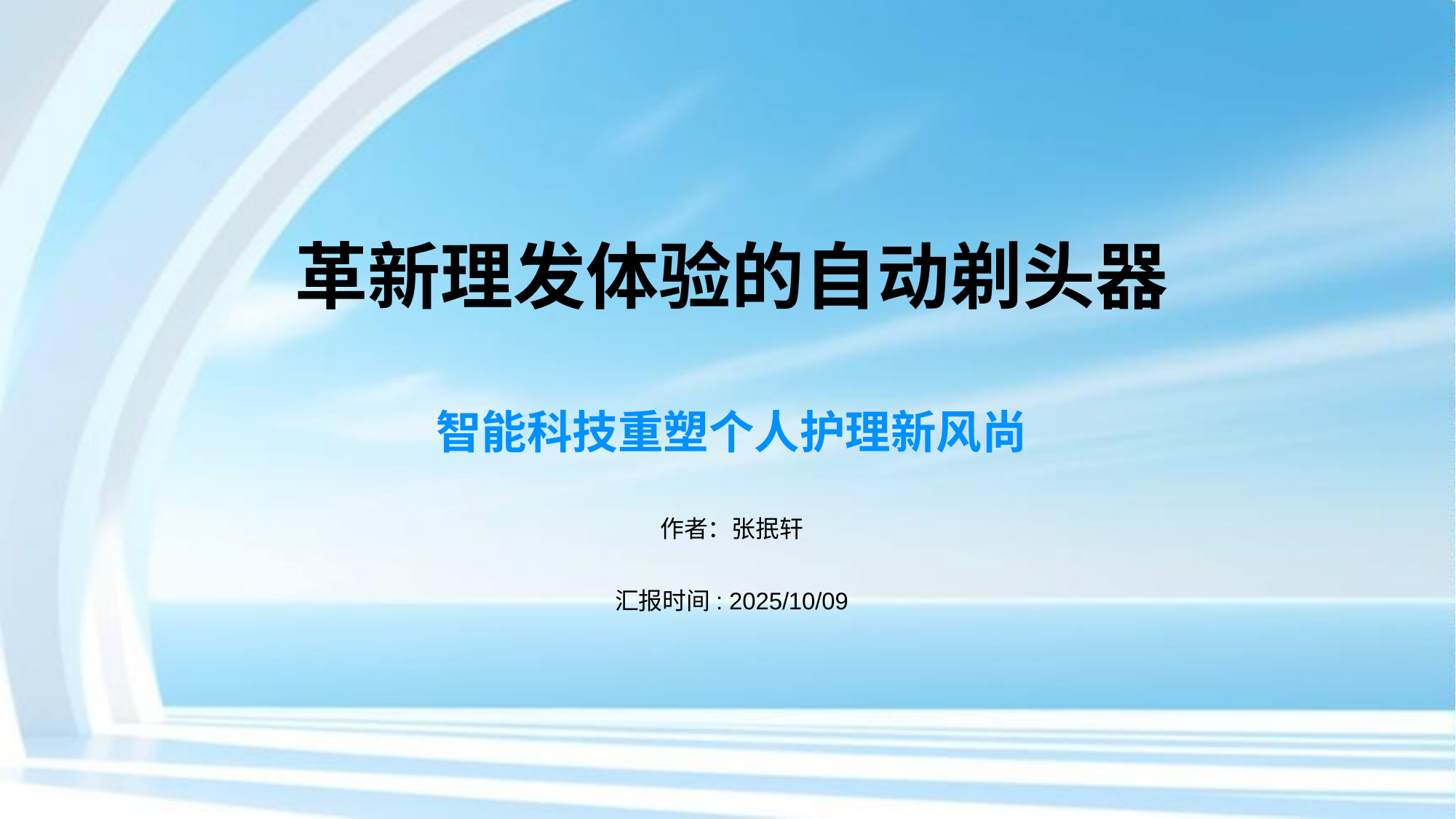

革新理发体验的自动剃头器
智能科技重塑个人护理新风尚

作者：张抿轩

汇报时间: 2025/10/09